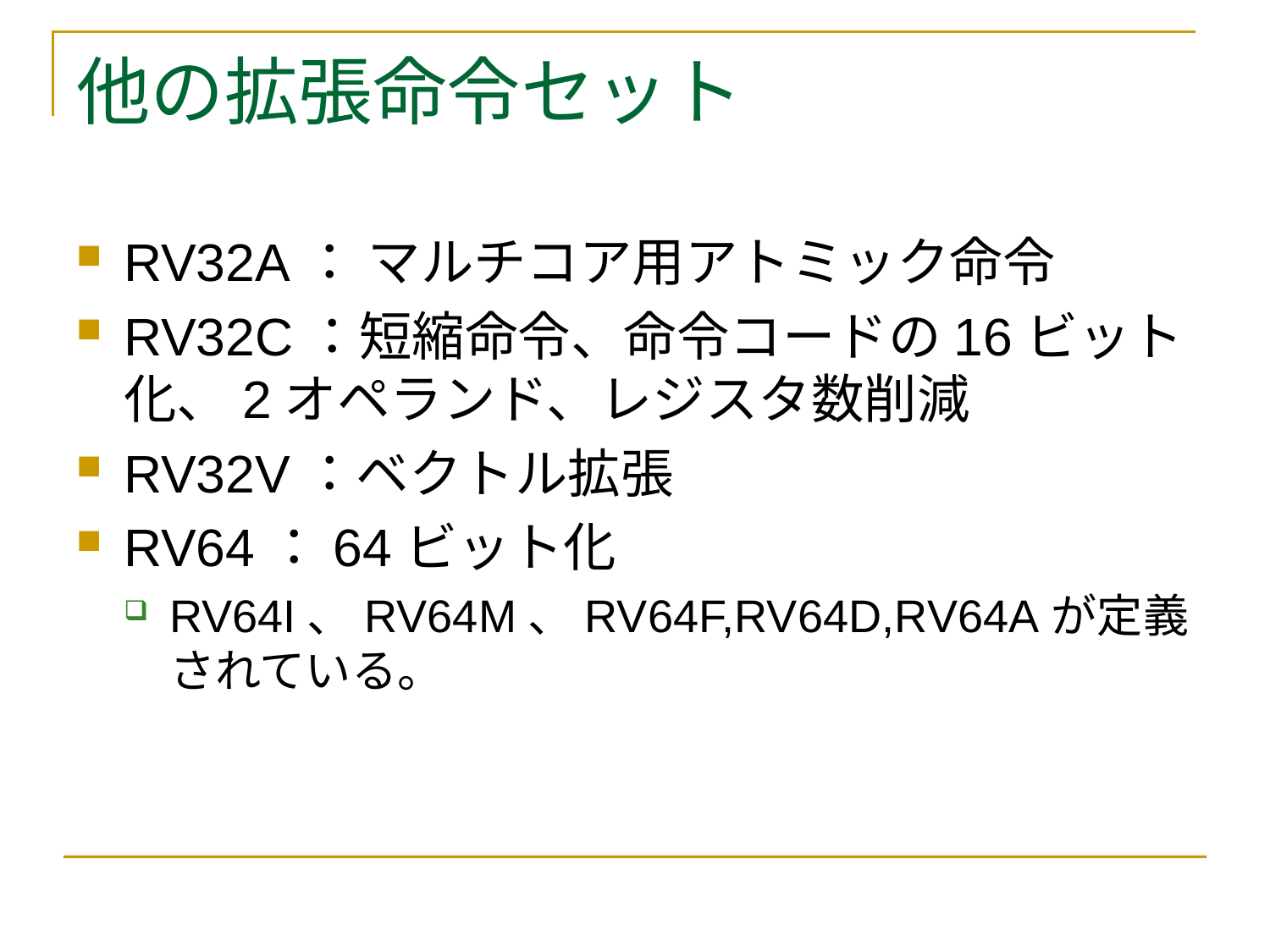

# 他の拡張命令セット
RV32A： マルチコア用アトミック命令
RV32C：短縮命令、命令コードの16ビット化、2オペランド、レジスタ数削減
RV32V：ベクトル拡張
RV64：64ビット化
RV64I、RV64M、RV64F,RV64D,RV64Aが定義されている。